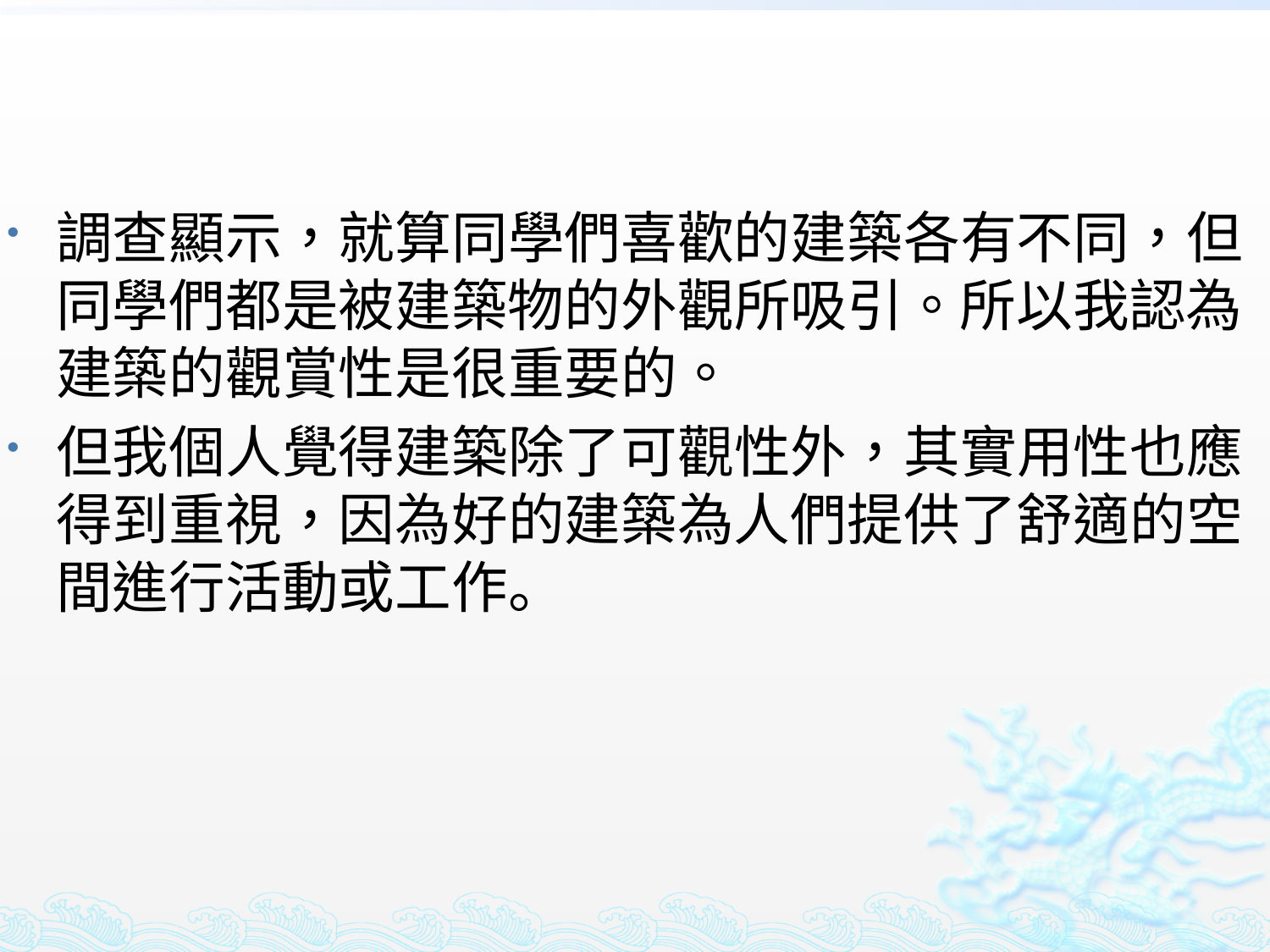

調查顯示，就算同學們喜歡的建築各有不同，但同學們都是被建築物的外觀所吸引。所以我認為建築的觀賞性是很重要的。
但我個人覺得建築除了可觀性外，其實用性也應得到重視，因為好的建築為人們提供了舒適的空間進行活動或工作。